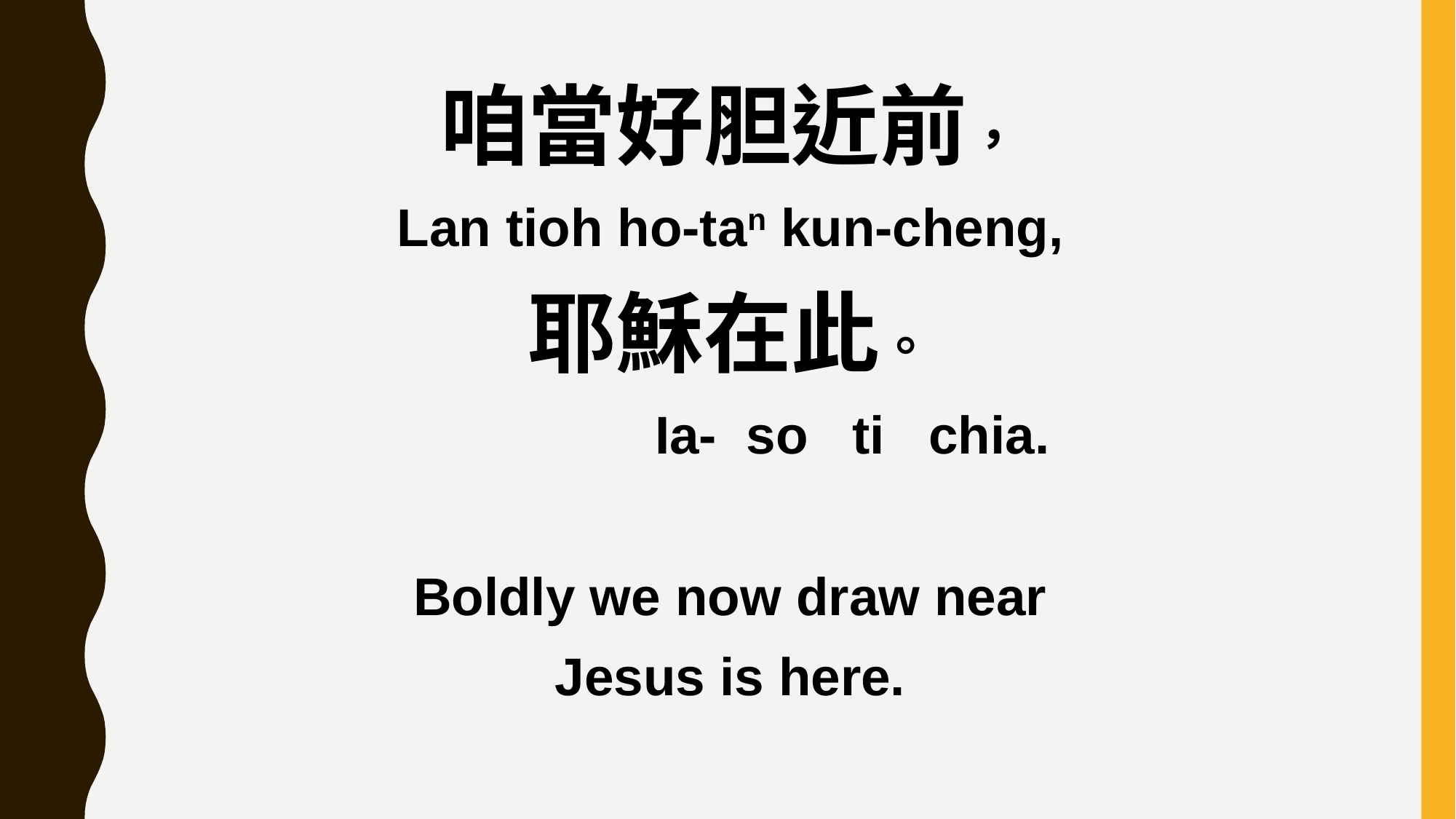

咱當好胆近前，
Lan tioh ho-tan kun-cheng,
耶穌在此。
                               Ia-  so   ti   chia.

Boldly we now draw near
Jesus is here.